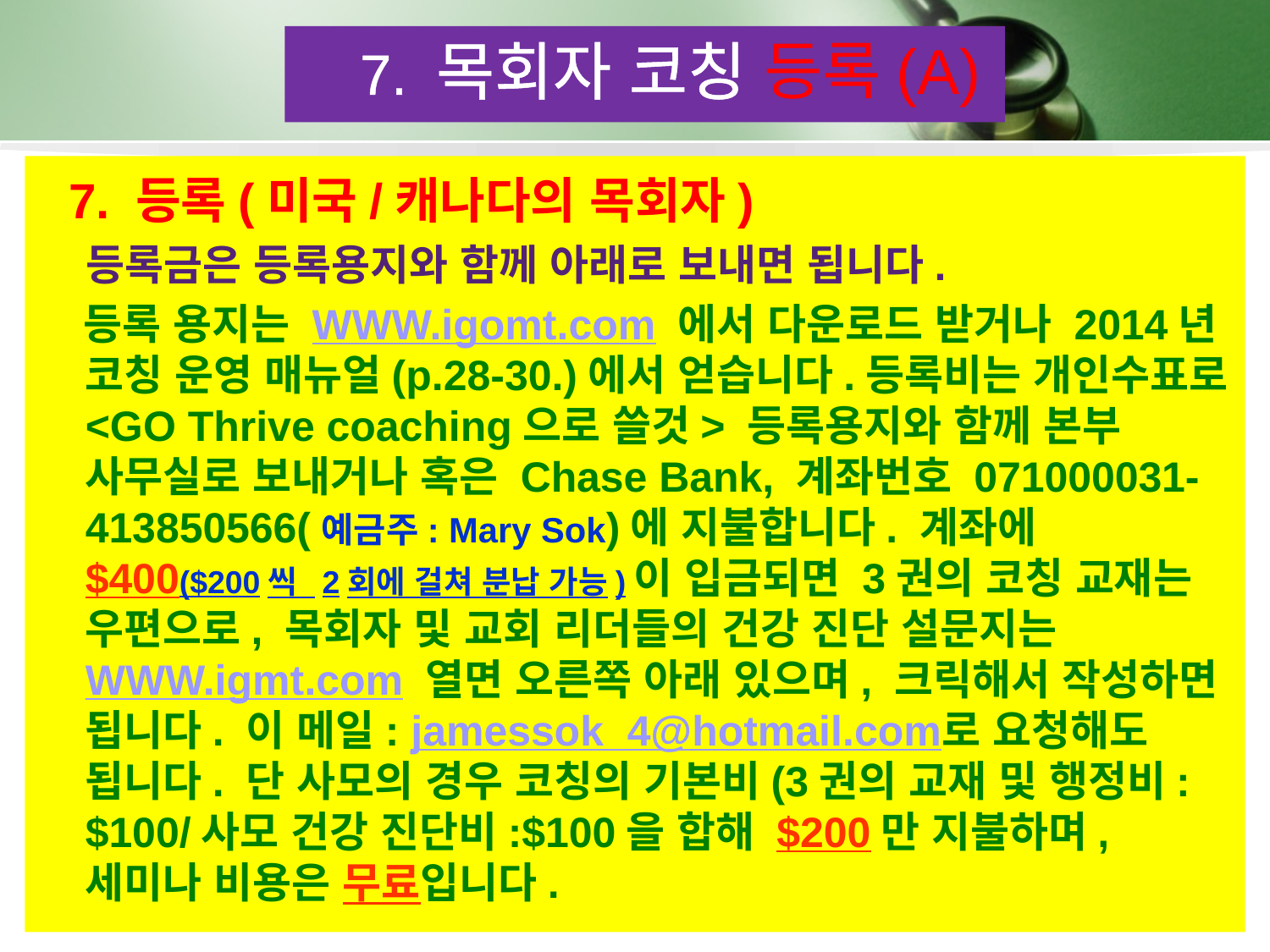

7. 목회자 코칭 등록(A)
  7. 등록(미국/캐나다의 목회자)
    등록금은 등록용지와 함께 아래로 보내면 됩니다.
   등록 용지는 WWW.igomt.com 에서 다운로드 받거나 2014년 코칭 운영 매뉴얼(p.28-30.)에서 얻습니다.등록비는 개인수표로 <GO Thrive coaching으로 쓸것> 등록용지와 함께 본부 사무실로 보내거나 혹은 Chase Bank, 계좌번호 071000031-413850566(예금주: Mary Sok)에 지불합니다. 계좌에 $400($200씩  2회에 걸쳐 분납 가능)이 입금되면 3권의 코칭 교재는 우편으로, 목회자 및 교회 리더들의 건강 진단 설문지는  WWW.igmt.com 열면 오른쪽 아래 있으며, 크릭해서 작성하면 됩니다. 이 메일: jamessok_4@hotmail.com로 요청해도 됩니다. 단 사모의 경우 코칭의 기본비(3권의 교재 및 행정비: $100/사모 건강 진단비:$100을 합해 $200만 지불하며, 세미나 비용은 무료입니다.